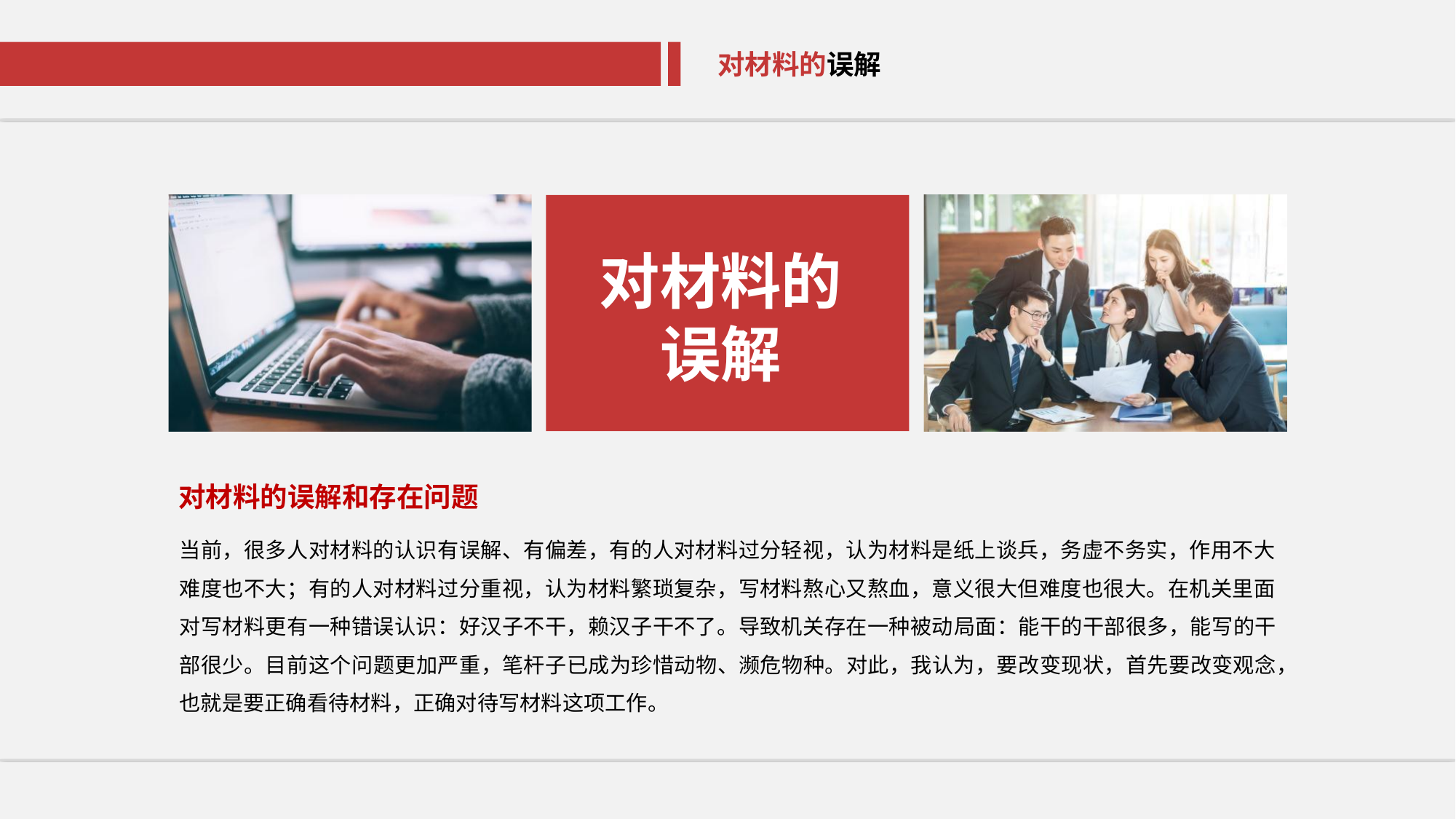

对材料的误解
对材料的误解

对材料的
误解
对材料的误解和存在问题
当前，很多人对材料的认识有误解、有偏差，有的人对材料过分轻视，认为材料是纸上谈兵，务虚不务实，作用不大难度也不大；有的人对材料过分重视，认为材料繁琐复杂，写材料熬心又熬血，意义很大但难度也很大。在机关里面对写材料更有一种错误认识：好汉子不干，赖汉子干不了。导致机关存在一种被动局面：能干的干部很多，能写的干部很少。目前这个问题更加严重，笔杆子已成为珍惜动物、濒危物种。对此，我认为，要改变现状，首先要改变观念，也就是要正确看待材料，正确对待写材料这项工作。